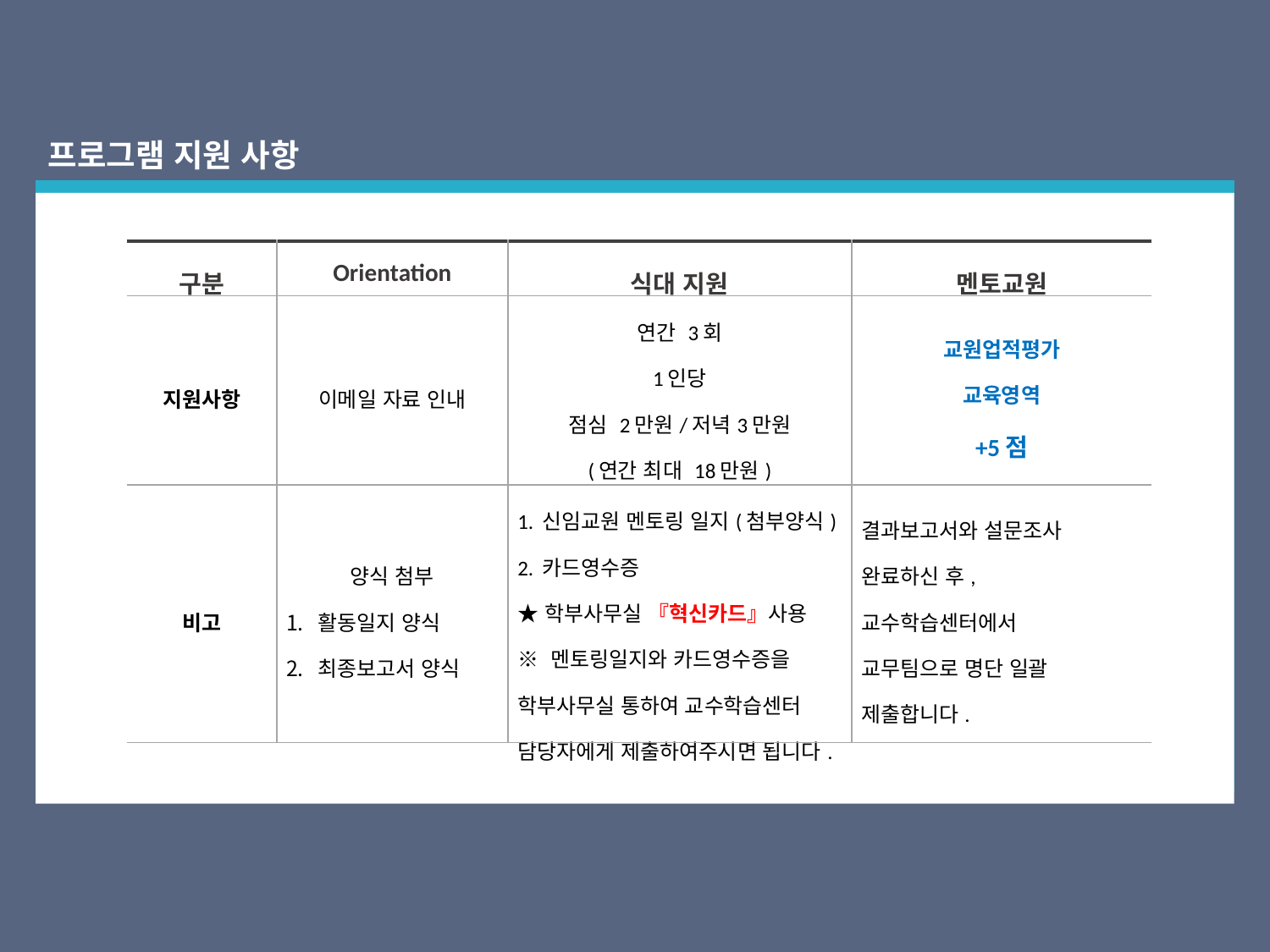

프로그램 지원 사항

| 구분 | Orientation | 식대 지원 | 멘토교원 |
| --- | --- | --- | --- |
| 지원사항 | 이메일 자료 인내 | 연간 3회 1인당 점심 2만원/저녁3만원 (연간 최대 18만원) | 교원업적평가 교육영역 +5점 |
| 비고 | 양식 첨부 활동일지 양식 최종보고서 양식 | 1. 신임교원 멘토링 일지(첨부양식) 2. 카드영수증 ★학부사무실 『혁신카드』사용 ※ 멘토링일지와 카드영수증을 학부사무실 통하여 교수학습센터 담당자에게 제출하여주시면 됩니다. | 결과보고서와 설문조사 완료하신 후, 교수학습센터에서 교무팀으로 명단 일괄 제출합니다. |